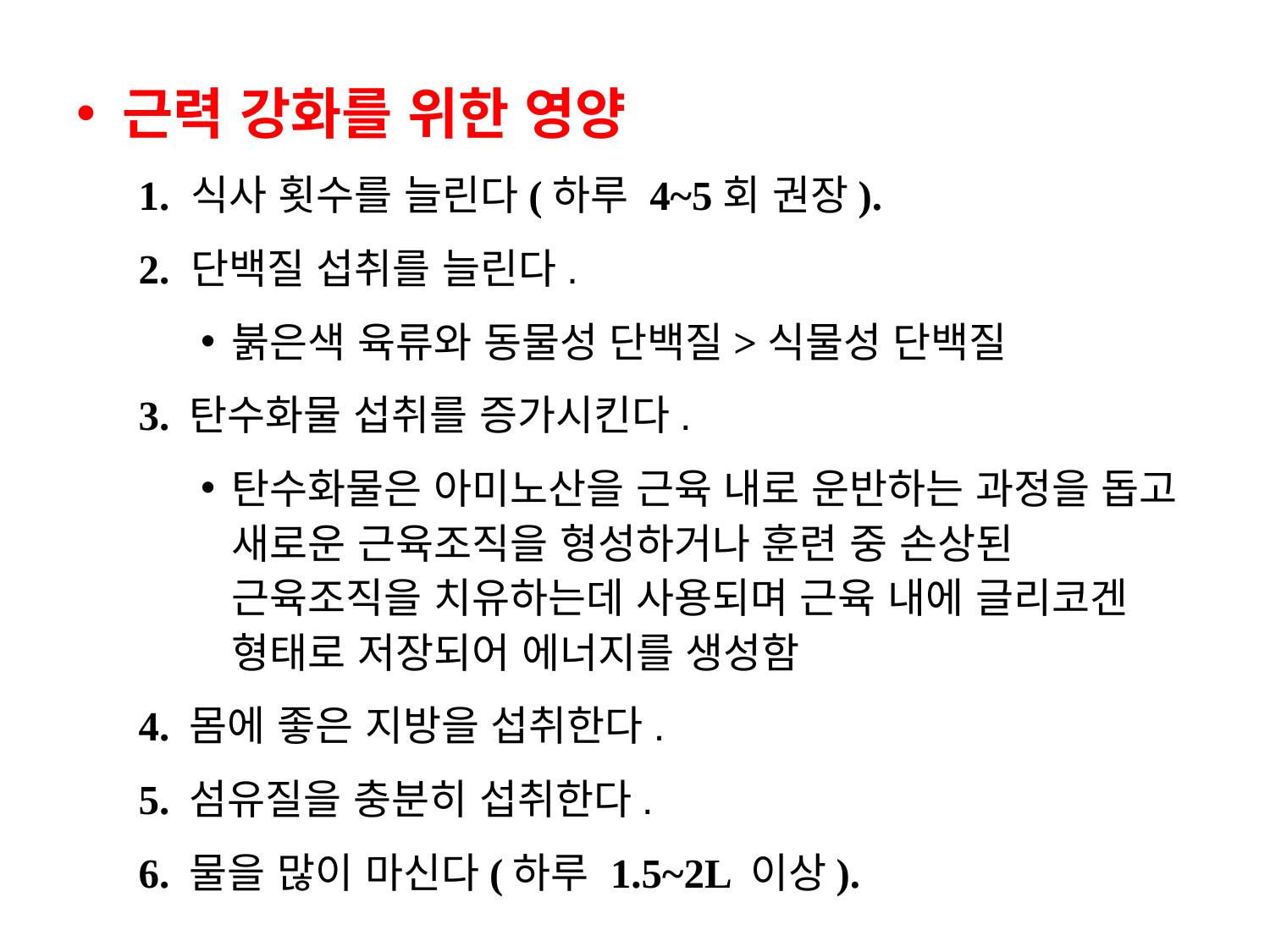

근력 강화를 위한 영양
1. 식사 횟수를 늘린다(하루 4~5회 권장).
2. 단백질 섭취를 늘린다.
붉은색 육류와 동물성 단백질>식물성 단백질
3. 탄수화물 섭취를 증가시킨다.
탄수화물은 아미노산을 근육 내로 운반하는 과정을 돕고 새로운 근육조직을 형성하거나 훈련 중 손상된 근육조직을 치유하는데 사용되며 근육 내에 글리코겐 형태로 저장되어 에너지를 생성함
4. 몸에 좋은 지방을 섭취한다.
5. 섬유질을 충분히 섭취한다.
6. 물을 많이 마신다(하루 1.5~2L 이상).